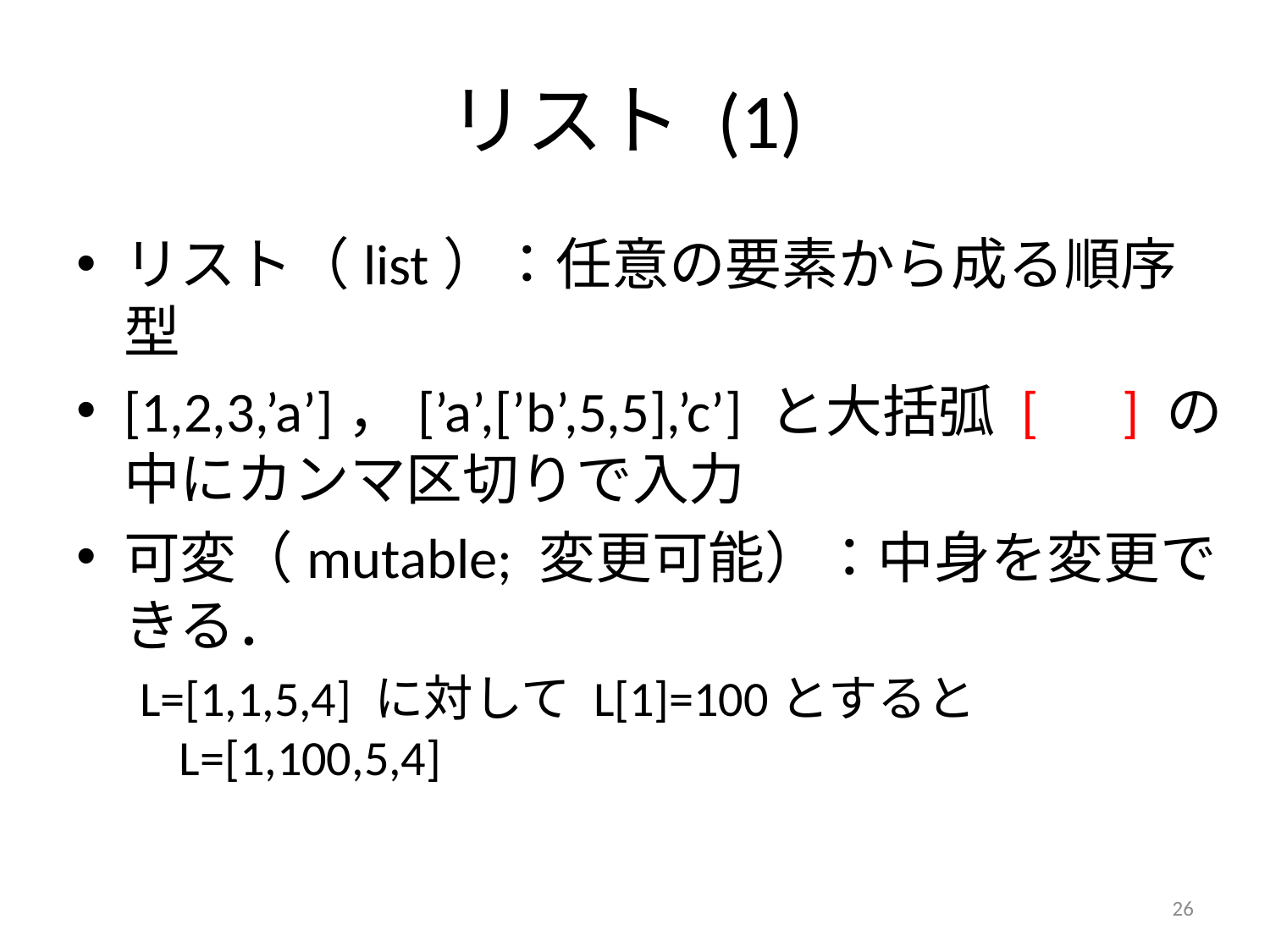

# リスト (1)
リスト（list）：任意の要素から成る順序型
[1,2,3,’a’]，[’a’,[’b’,5,5],’c’] と大括弧 [　] の中にカンマ区切りで入力
可変（mutable; 変更可能）：中身を変更できる．
L=[1,1,5,4] に対して L[1]=100とすると L=[1,100,5,4]
26